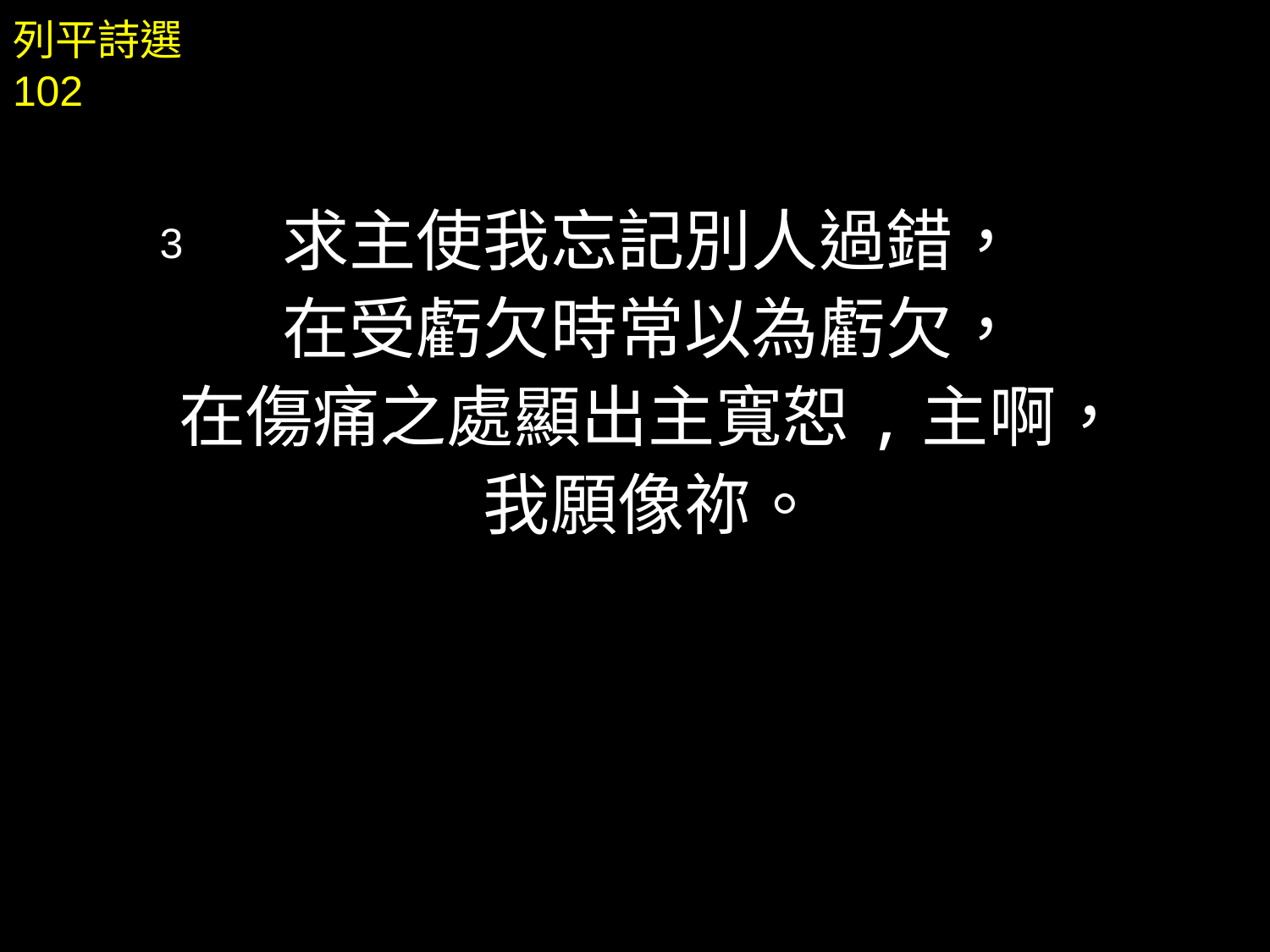

求主使我忘記別人過錯，
在受虧欠時常以為虧欠，
在傷痛之處顯出主寬恕,主啊，
我願像祢。
列平詩選  102
3